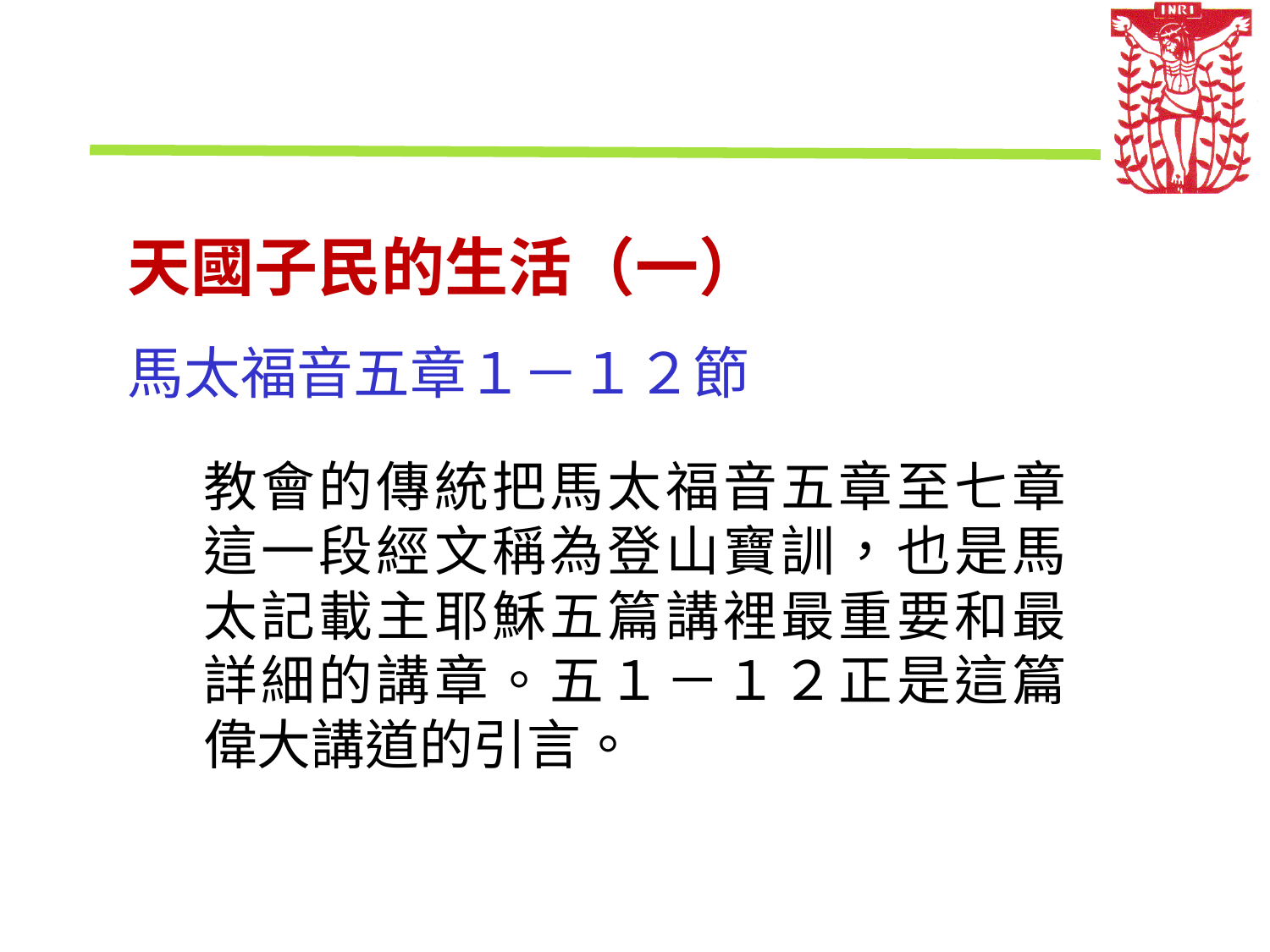

# 天國子民的生活（一） 馬太福音五章１－１２節
教會的傳統把馬太福音五章至七章這一段經文稱為登山寶訓，也是馬太記載主耶穌五篇講裡最重要和最詳細的講章。五１－１２正是這篇偉大講道的引言。